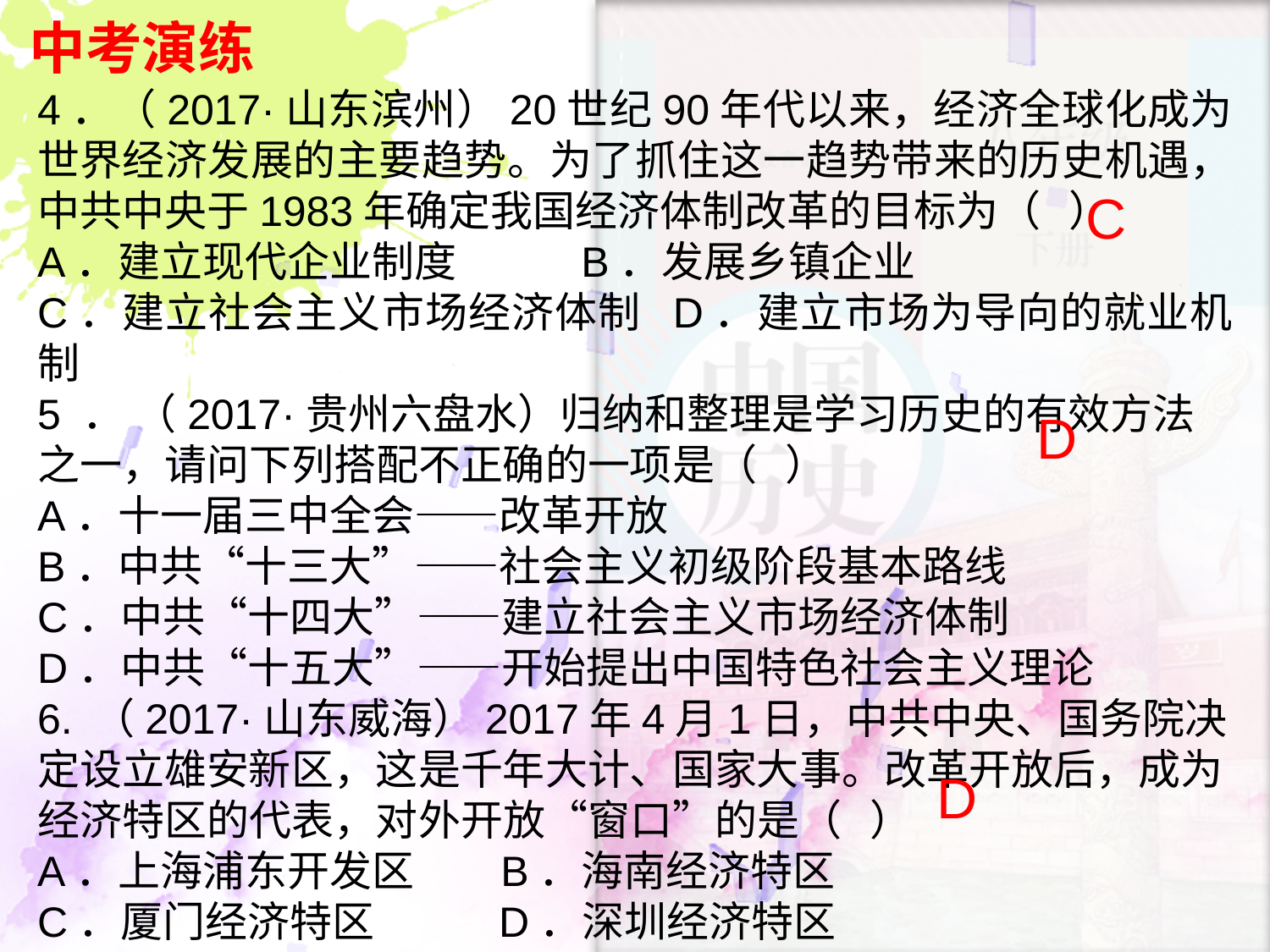

中考演练
4．（2017·山东滨州）20世纪90年代以来，经济全球化成为世界经济发展的主要趋势。为了抓住这一趋势带来的历史机遇，中共中央于1983年确定我国经济体制改革的目标为（   ）
A．建立现代企业制度            B．发展乡镇企业
C．建立社会主义市场经济体制  D．建立市场为导向的就业机制
5 ． （2017·贵州六盘水）归纳和整理是学习历史的有效方法之一，请问下列搭配不正确的一项是（   ）
A．十一届三中全会——改革开放
B．中共“十三大”——社会主义初级阶段基本路线
C．中共“十四大”——建立社会主义市场经济体制
D．中共“十五大”——开始提出中国特色社会主义理论
6. （2017·山东威海）2017年4月1日，中共中央、国务院决定设立雄安新区，这是千年大计、国家大事。改革开放后，成为经济特区的代表，对外开放“窗口”的是（   ）
A．上海浦东开发区        B．海南经济特区
C．厦门经济特区            D．深圳经济特区
C
D
D